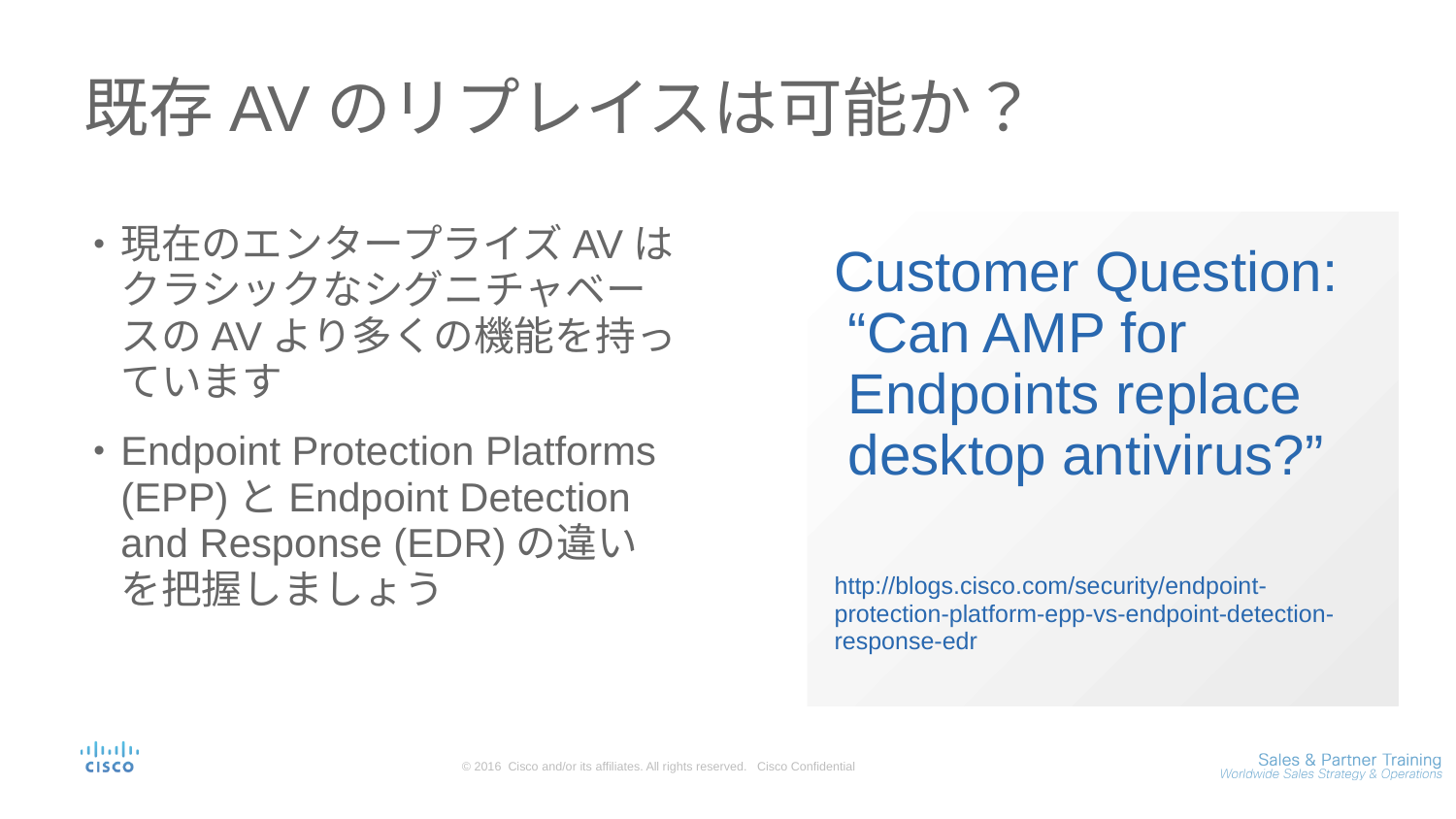

# 既存AVのリプレイスは可能か？
現在のエンタープライズAVはクラシックなシグニチャベースのAVより多くの機能を持っています
Endpoint Protection Platforms (EPP)とEndpoint Detection and Response (EDR)の違いを把握しましょう
Customer Question: “Can AMP for Endpoints replace desktop antivirus?”
http://blogs.cisco.com/security/endpoint-protection-platform-epp-vs-endpoint-detection-response-edr